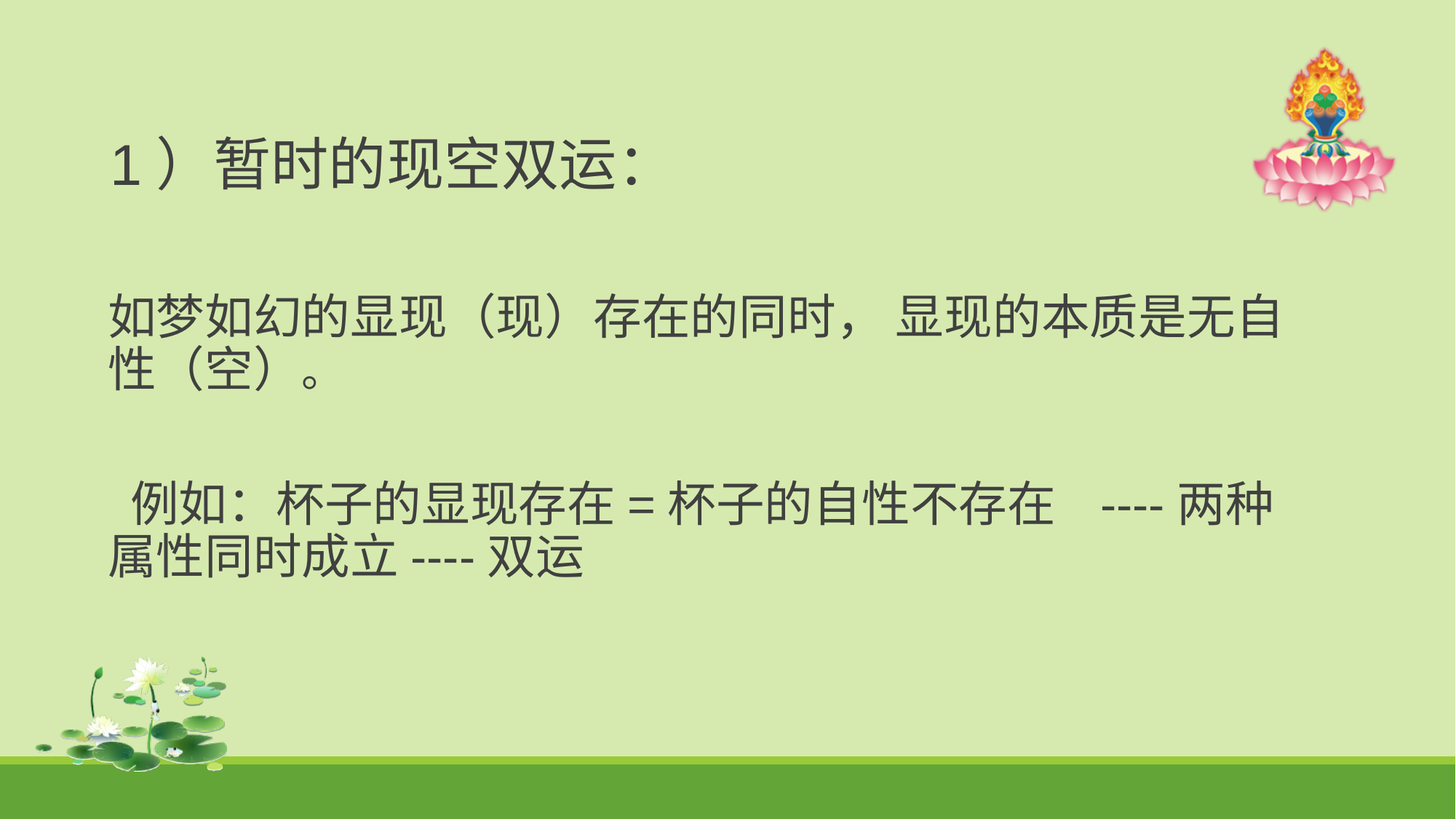

1）暂时的现空双运：

如梦如幻的显现（现）存在的同时， 显现的本质是无自性（空）。

 例如：杯子的显现存在=杯子的自性不存在   ----两种属性同时成立----双运